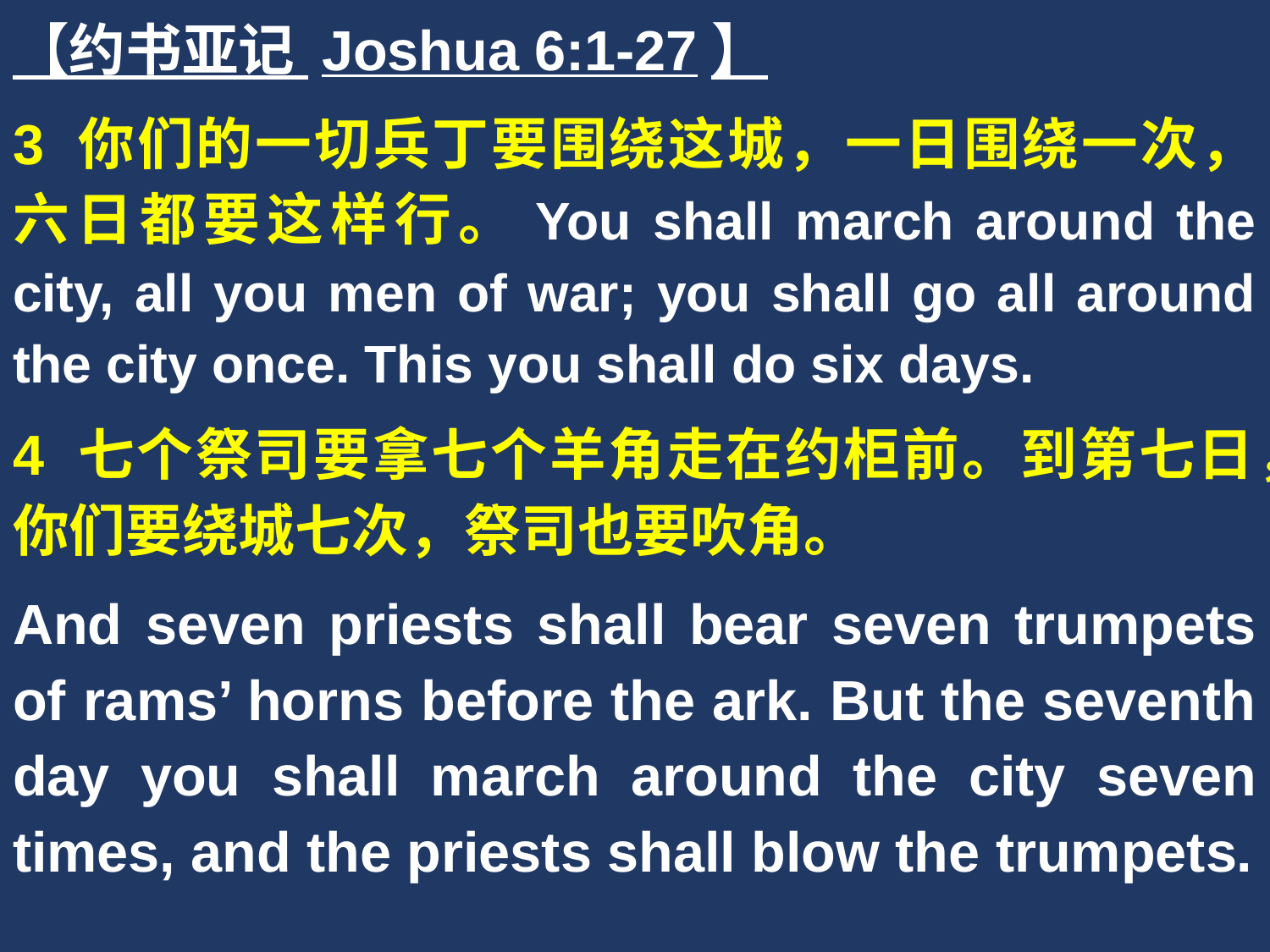

【约书亚记 Joshua 6:1-27】
3 你们的一切兵丁要围绕这城，一日围绕一次，六日都要这样行。You shall march around the city, all you men of war; you shall go all around the city once. This you shall do six days.
4 七个祭司要拿七个羊角走在约柜前。到第七日，你们要绕城七次，祭司也要吹角。
And seven priests shall bear seven trumpets of rams’ horns before the ark. But the seventh day you shall march around the city seven times, and the priests shall blow the trumpets.